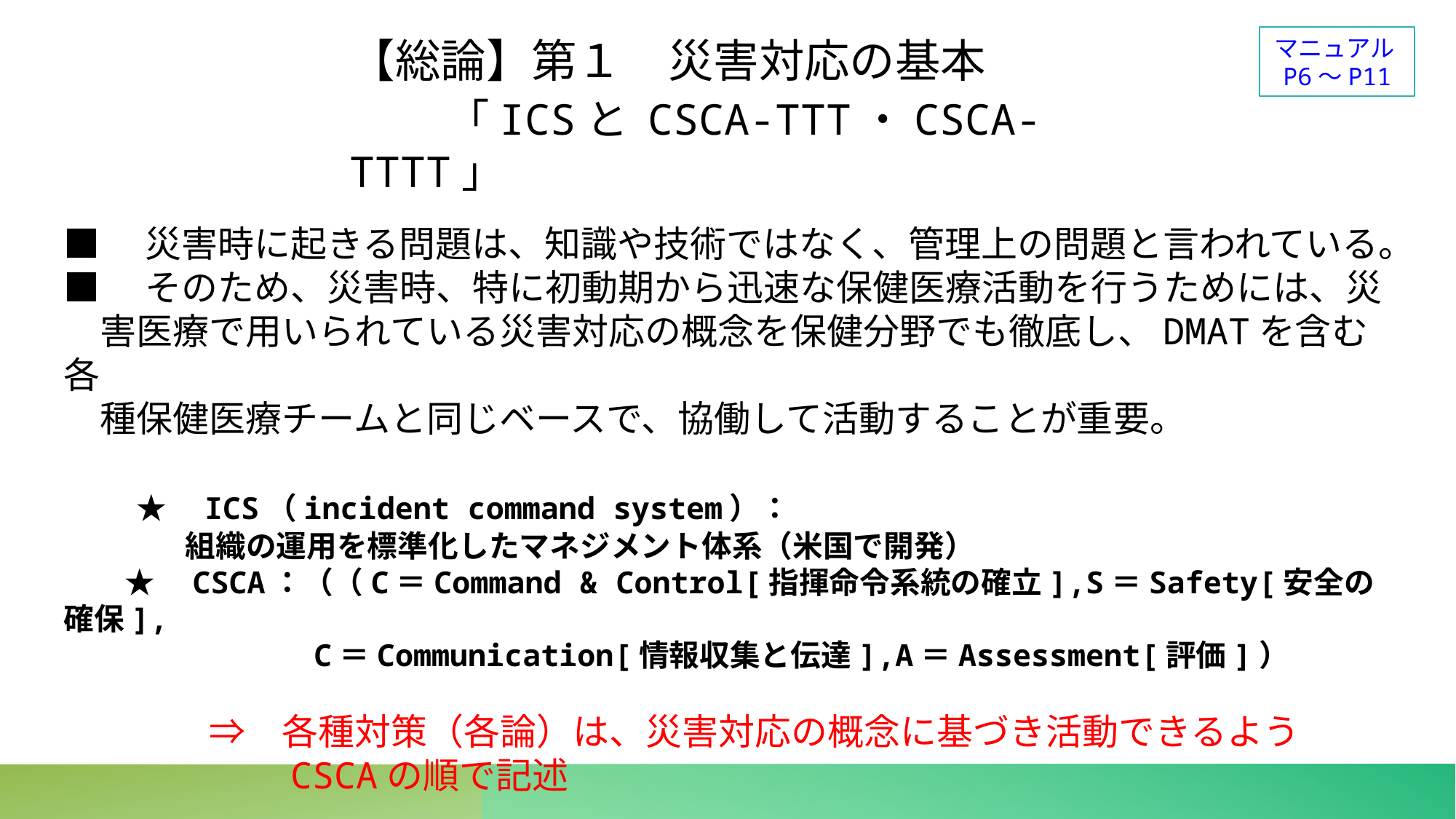

【総論】第１　災害対応の基本
　　「ICSと CSCA-TTT・CSCA-TTTT」
マニュアルP6～P11

■　災害時に起きる問題は、知識や技術ではなく、管理上の問題と言われている。
■　そのため、災害時、特に初動期から迅速な保健医療活動を行うためには、災
　害医療で用いられている災害対応の概念を保健分野でも徹底し、DMATを含む各
　種保健医療チームと同じベースで、協働して活動することが重要。

　　★　ICS（incident command system）：
　　　　組織の運用を標準化したマネジメント体系（米国で開発）
　　★　CSCA：（（C＝Command & Control[指揮命令系統の確立],S＝Safety[安全の確保],
　　　　　　　　C＝Communication[情報収集と伝達],A＝Assessment[評価]）

　　　　⇒　各種対策（各論）は、災害対応の概念に基づき活動できるよう
　　　　　　CSCAの順で記述